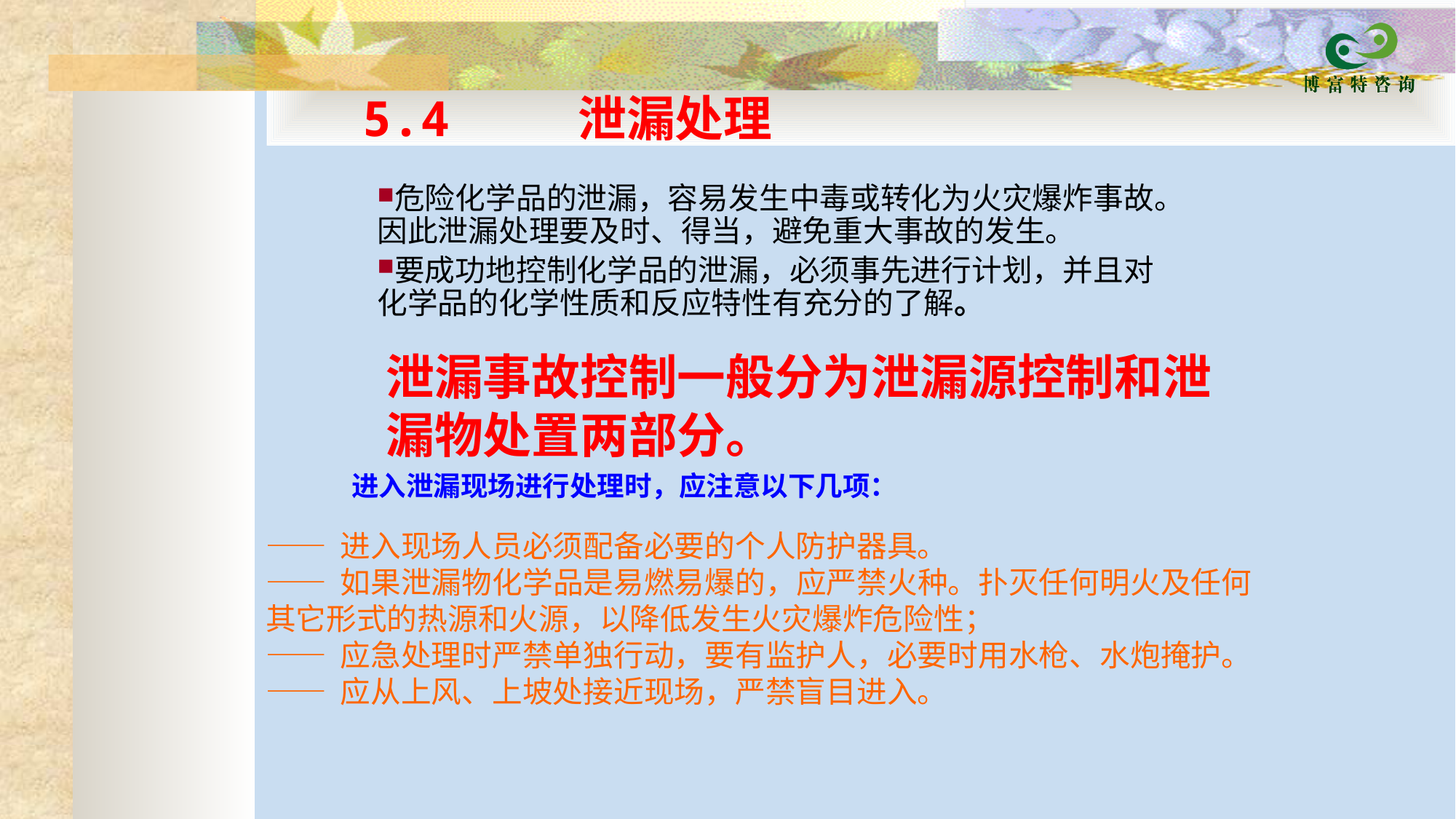

5.4    泄漏处理
危险化学品的泄漏，容易发生中毒或转化为火灾爆炸事故。因此泄漏处理要及时、得当，避免重大事故的发生。
要成功地控制化学品的泄漏，必须事先进行计划，并且对化学品的化学性质和反应特性有充分的了解。
泄漏事故控制一般分为泄漏源控制和泄漏物处置两部分。
进入泄漏现场进行处理时，应注意以下几项：

—— 进入现场人员必须配备必要的个人防护器具。
—— 如果泄漏物化学品是易燃易爆的，应严禁火种。扑灭任何明火及任何其它形式的热源和火源，以降低发生火灾爆炸危险性；
—— 应急处理时严禁单独行动，要有监护人，必要时用水枪、水炮掩护。
—— 应从上风、上坡处接近现场，严禁盲目进入。